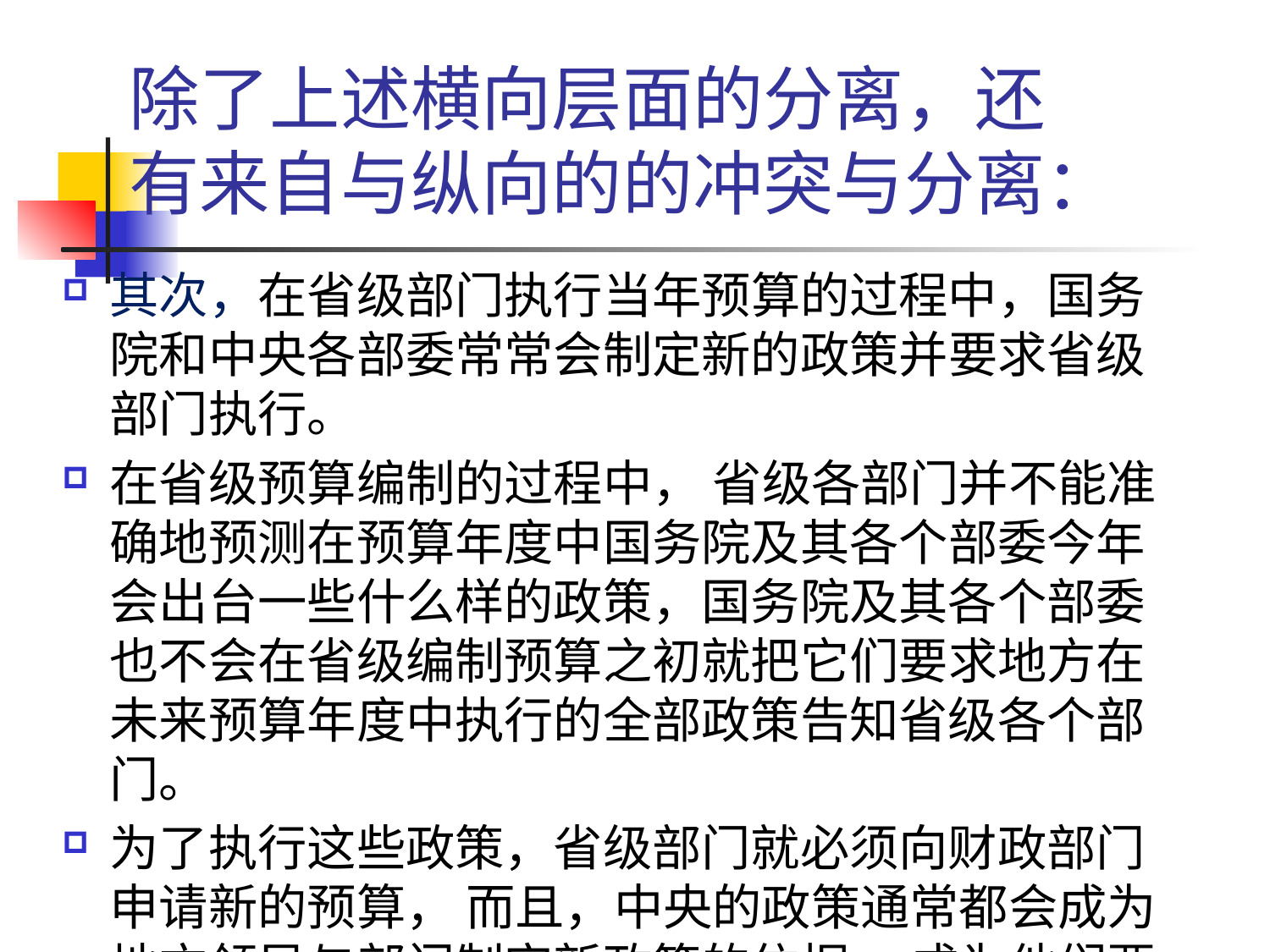

除了上述横向层面的分离，还有来自与纵向的的冲突与分离：
其次，在省级部门执行当年预算的过程中，国务院和中央各部委常常会制定新的政策并要求省级部门执行。
在省级预算编制的过程中， 省级各部门并不能准确地预测在预算年度中国务院及其各个部委今年会出台一些什么样的政策，国务院及其各个部委也不会在省级编制预算之初就把它们要求地方在未来预算年度中执行的全部政策告知省级各个部门。
为了执行这些政策，省级部门就必须向财政部门申请新的预算， 而且，中央的政策通常都会成为地方领导与部门制定新政策的依据， 成为他们要钱的“ 尚方宝剑” 。 这就加剧了省级预算中的政策过程与预算过程分离。